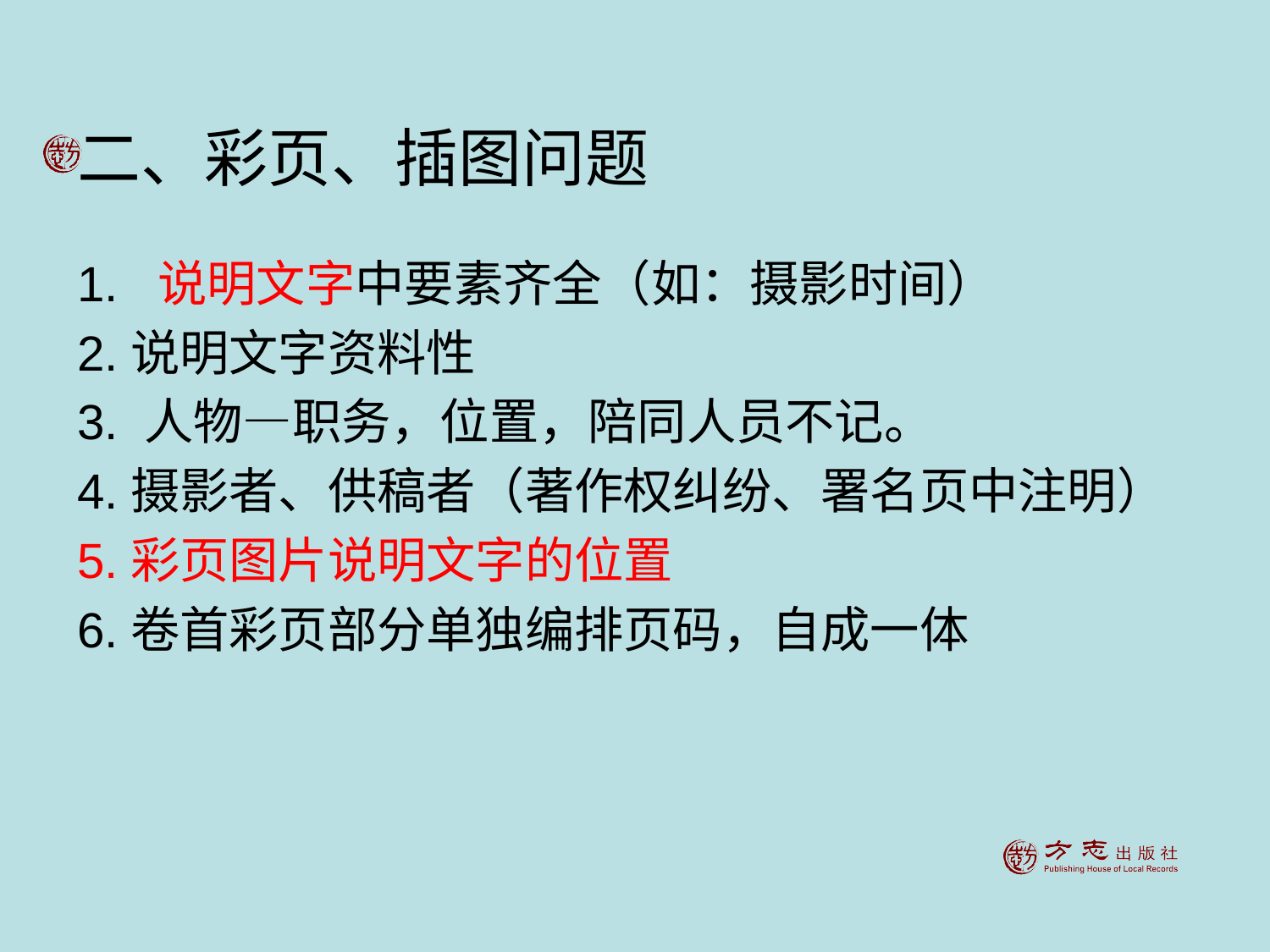

# 二、彩页、插图问题
1.  说明文字中要素齐全（如：摄影时间）
2.说明文字资料性
3. 人物—职务，位置，陪同人员不记。
4.摄影者、供稿者（著作权纠纷、署名页中注明）
5.彩页图片说明文字的位置
6.卷首彩页部分单独编排页码，自成一体